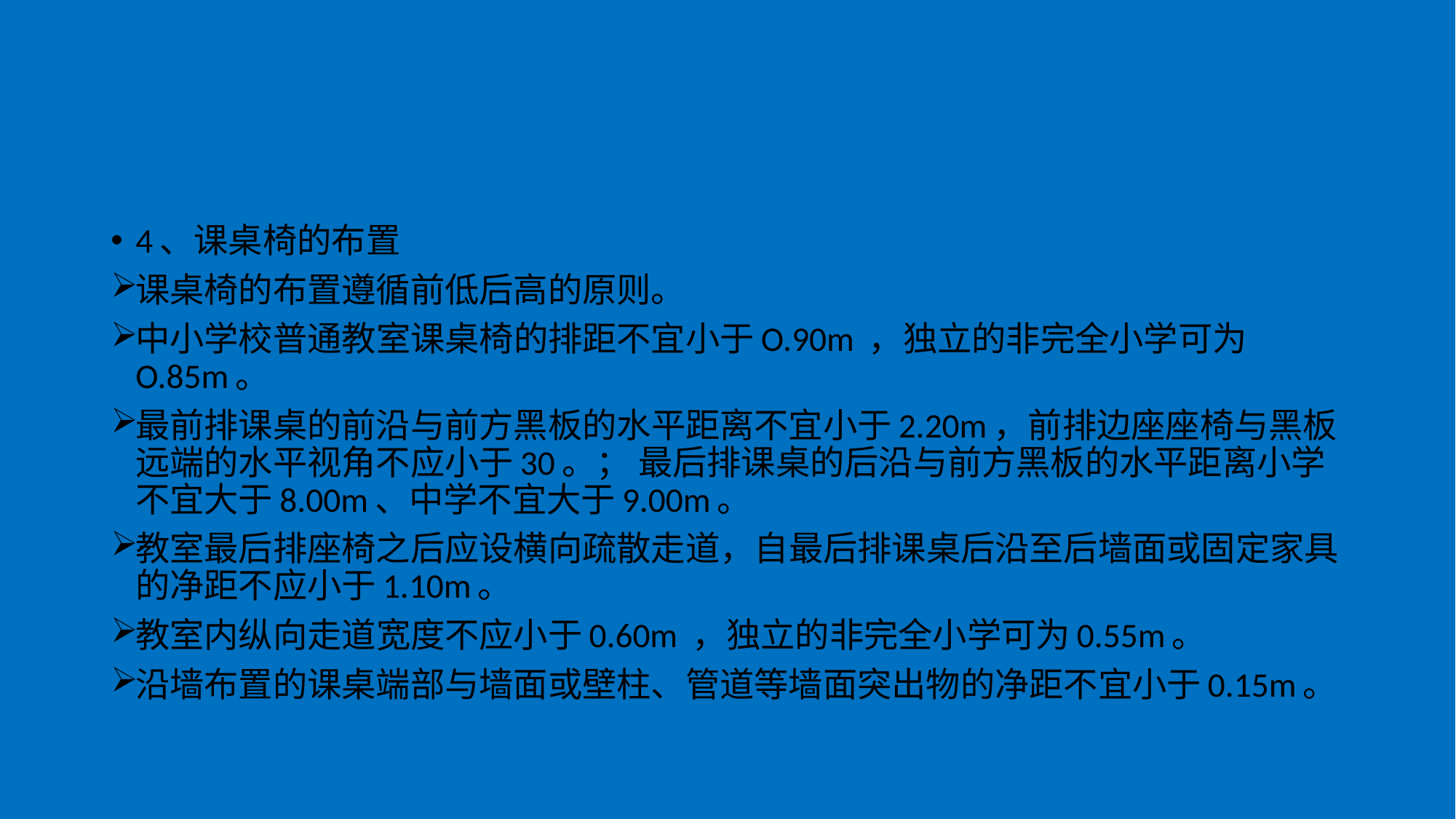

#
4、课桌椅的布置
课桌椅的布置遵循前低后高的原则。
中小学校普通教室课桌椅的排距不宜小于O.90m ，独立的非完全小学可为O.85m。
最前排课桌的前沿与前方黑板的水平距离不宜小于2.20m，前排边座座椅与黑板远端的水平视角不应小于30。； 最后排课桌的后沿与前方黑板的水平距离小学不宜大于8.00m、中学不宜大于9.00m。
教室最后排座椅之后应设横向疏散走道，自最后排课桌后沿至后墙面或固定家具的净距不应小于1.10m。
教室内纵向走道宽度不应小于0.60m ，独立的非完全小学可为0.55m。
沿墙布置的课桌端部与墙面或壁柱、管道等墙面突出物的净距不宜小于0.15m。